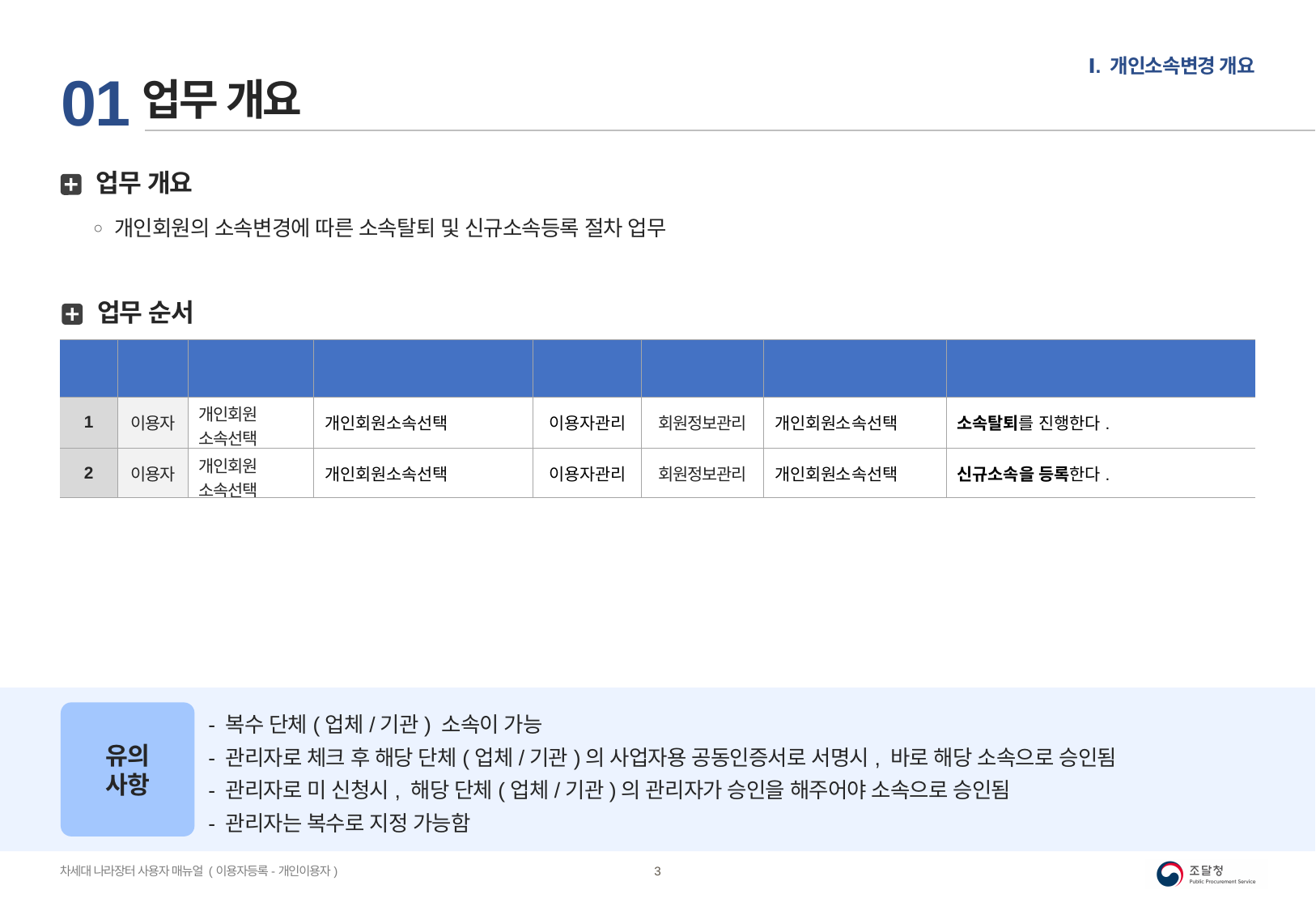

Ⅰ. 개인소속변경 개요
01
업무 개요
업무 개요

개인회원의 소속변경에 따른 소속탈퇴 및 신규소속등록 절차 업무
업무 순서

| 순번 | 구분 | 업무 영역 | 화면명 | 메뉴 (Level 1) | 메뉴 (Level 2) | 메뉴 (Level 3) | 내용 |
| --- | --- | --- | --- | --- | --- | --- | --- |
| 1 | 이용자 | 개인회원 소속선택 | 개인회원소속선택 | 이용자관리 | 회원정보관리 | 개인회원소속선택 | 소속탈퇴를 진행한다. |
| 2 | 이용자 | 개인회원 소속선택 | 개인회원소속선택 | 이용자관리 | 회원정보관리 | 개인회원소속선택 | 신규소속을 등록한다. |

유의
사항
- 복수 단체(업체/기관) 소속이 가능
- 관리자로 체크 후 해당 단체(업체/기관)의 사업자용 공동인증서로 서명시, 바로 해당 소속으로 승인됨
- 관리자로 미 신청시, 해당 단체(업체/기관)의 관리자가 승인을 해주어야 소속으로 승인됨
- 관리자는 복수로 지정 가능함